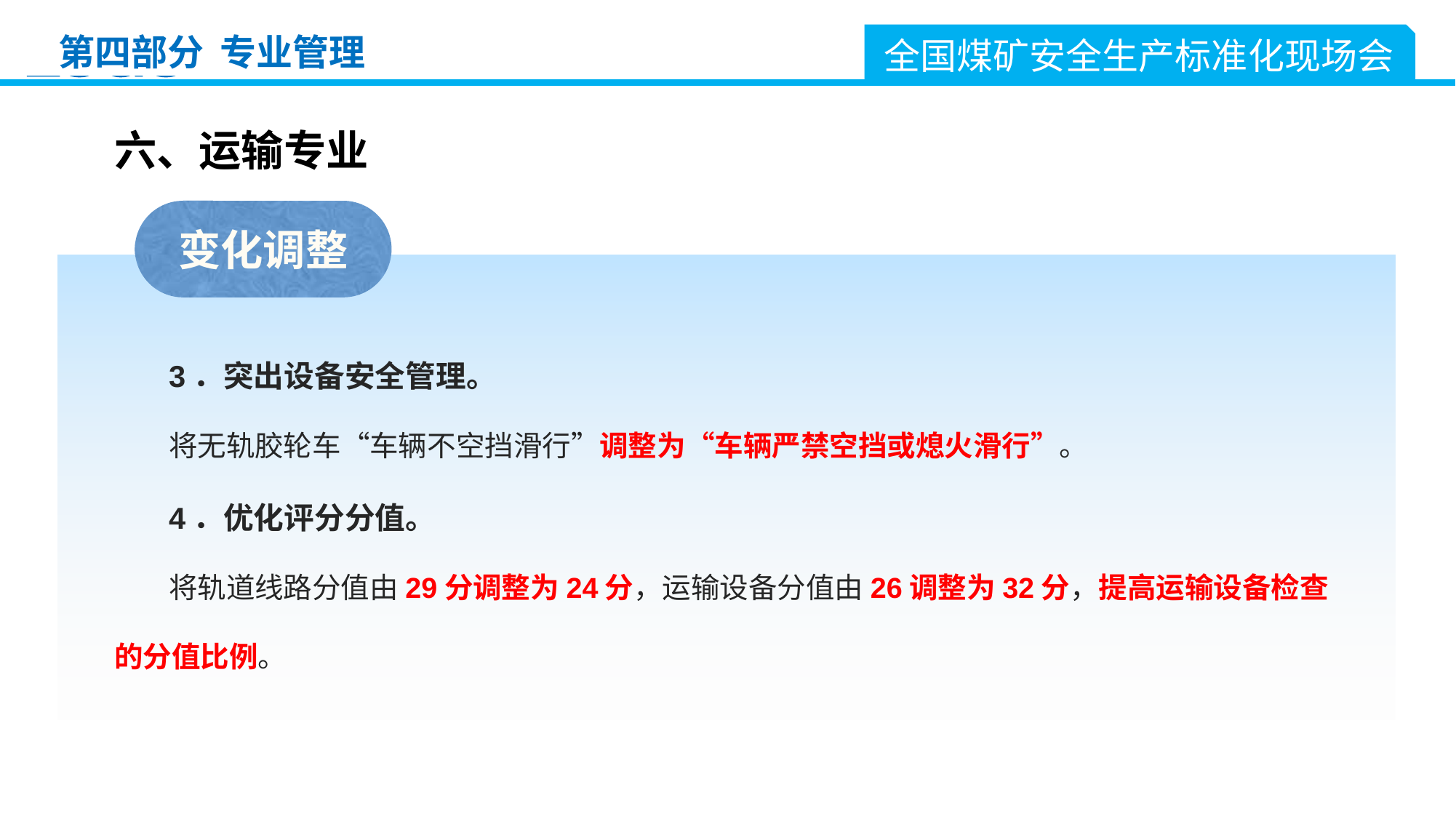

全国煤矿安全生产标准化现场会
第四部分  专业管理
六、运输专业
变化调整

3．突出设备安全管理。
将无轨胶轮车“车辆不空挡滑行”调整为“车辆严禁空挡或熄火滑行”。
4．优化评分分值。
将轨道线路分值由29分调整为24分，运输设备分值由26调整为32分，提高运输设备检查的分值比例。